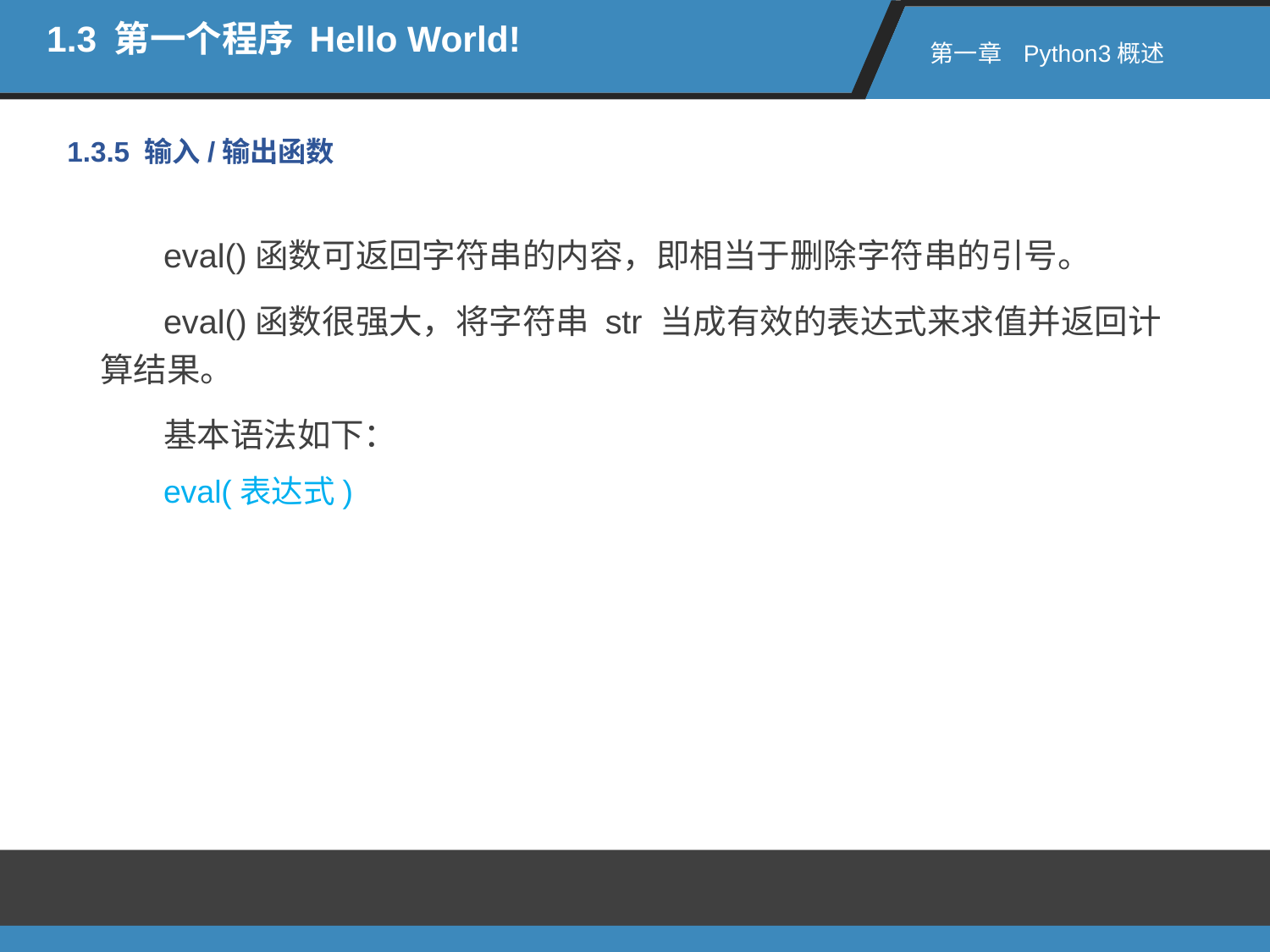

1.3 第一个程序 Hello World!
第一章   Python3概述
1.3.5 输入/输出函数
eval()函数可返回字符串的内容，即相当于删除字符串的引号。
eval()函数很强大，将字符串 str 当成有效的表达式来求值并返回计算结果。
基本语法如下：
eval(表达式)